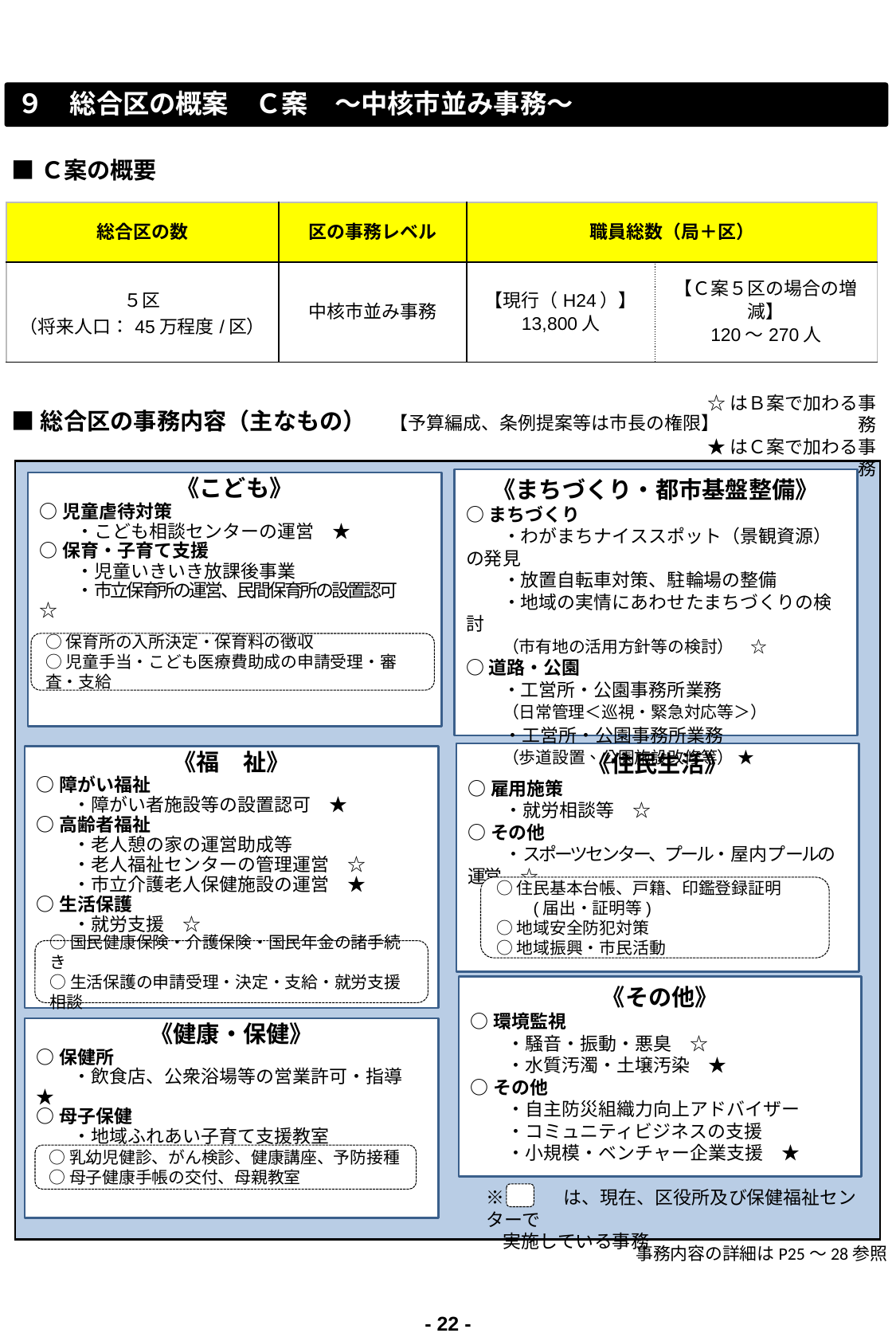

９　総合区の概案　Ｃ案　～中核市並み事務～

■Ｃ案の概要
| 総合区の数 | 区の事務レベル | 職員総数（局＋区） |  |
| --- | --- | --- | --- |
| ５区 （将来人口：45万程度/区） | 中核市並み事務 | 【現行（H24）】 13,800人 | 【Ｃ案５区の場合の増減】 120～270人 |
■総合区の事務内容（主なもの）　【予算編成、条例提案等は市長の権限】

☆はＢ案で加わる事務
★はＣ案で加わる事務
|  |
| --- |
《まちづくり・都市基盤整備》
○まちづくり
　　・わがまちナイススポット（景観資源）の発見
　　・放置自転車対策、駐輪場の整備
　　・地域の実情にあわせたまちづくりの検討
　　（市有地の活用方針等の検討）　☆
○道路・公園
　　・工営所・公園事務所業務
　　（日常管理＜巡視・緊急対応等＞）
　　・工営所・公園事務所業務
　　（歩道設置、公園施設改修等） ★
《こども》
○児童虐待対策
　　・こども相談センターの運営　★
○保育・子育て支援
　　・児童いきいき放課後事業
　　・市立保育所の運営、民間保育所の設置認可 　☆
○保育所の入所決定・保育料の徴収
○児童手当・こども医療費助成の申請受理・審査・支給
《住民生活》
○雇用施策
　　・就労相談等　☆
○その他
　　・スポーツセンター、プール・屋内プールの運営　☆

《福　祉》
○障がい福祉
　　・障がい者施設等の設置認可　★
○高齢者福祉
　　・老人憩の家の運営助成等
　　・老人福祉センターの管理運営　☆
　　・市立介護老人保健施設の運営　★
○生活保護
　　・就労支援　☆

○住民基本台帳、戸籍、印鑑登録証明
　　(届出・証明等)
○地域安全防犯対策
○地域振興・市民活動
○国民健康保険・介護保険・国民年金の諸手続き
○生活保護の申請受理・決定・支給・就労支援相談
《その他》
○環境監視
　　・騒音・振動・悪臭　☆
　　・水質汚濁・土壌汚染　★
○その他
　　・自主防災組織力向上アドバイザー
　　・コミュニティビジネスの支援
　　・小規模・ベンチャー企業支援　★

《健康・保健》
○保健所
　　・飲食店、公衆浴場等の営業許可・指導　★
○母子保健
　　・地域ふれあい子育て支援教室

○乳幼児健診、がん検診、健康講座、予防接種
○母子健康手帳の交付、母親教室
※　　　は、現在、区役所及び保健福祉センターで
   実施している事務

事務内容の詳細はP25～28参照
- 22 -